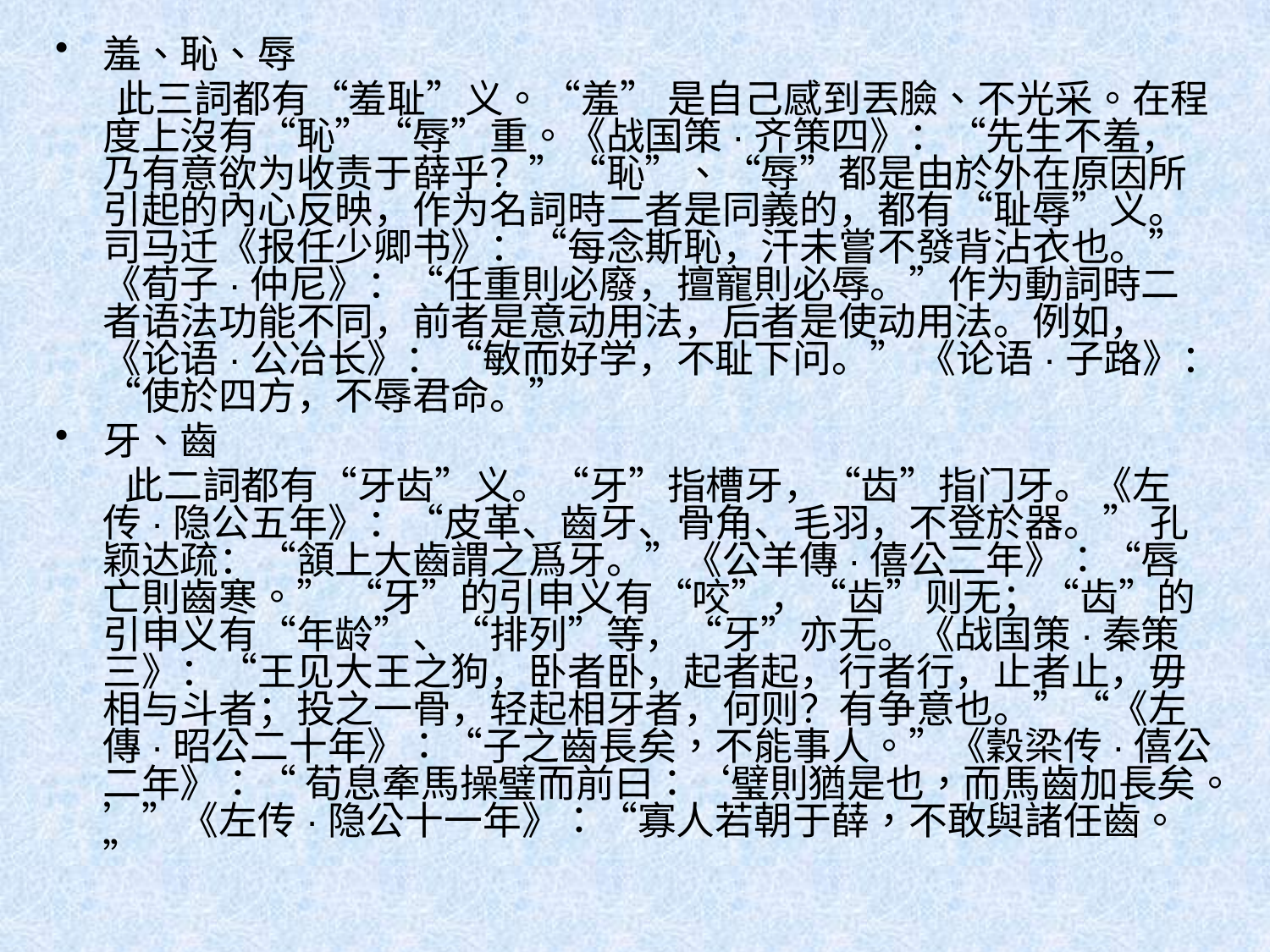

羞、恥、辱
      此三詞都有“羞耻”义。“羞” 是自己感到丟臉、不光采。在程度上沒有“恥”“辱”重。《战国策·齐策四》：“先生不羞，乃有意欲为收责于薛乎？”“恥”、“辱”都是由於外在原因所引起的內心反映，作为名詞時二者是同義的，都有“耻辱”义。司马迁《报任少卿书》：“每念斯恥，汗未嘗不發背沾衣也。”《荀子·仲尼》：“任重則必廢，擅寵則必辱。”作为動詞時二者语法功能不同，前者是意动用法，后者是使动用法。例如，《论语·公冶长》：“敏而好学，不耻下问。” 《论语·子路》：“使於四方，不辱君命。”
牙、齒
       此二詞都有“牙齿”义。“牙”指槽牙，“齿”指门牙。《左传·隐公五年》：“皮革、齒牙、骨角、毛羽，不登於器。” 孔颖达疏：“頷上大齒謂之爲牙。”《公羊傳·僖公二年》：“唇亡則齒寒。” “牙”的引申义有“咬”，“齿”则无；“齿”的引申义有“年龄”、“排列”等，“牙”亦无。《战国策·秦策三》：“王见大王之狗，卧者卧，起者起，行者行，止者止，毋相与斗者；投之一骨，轻起相牙者，何则？有争意也。”“《左傳·昭公二十年》：“子之齒長矣，不能事人。”《穀梁传·僖公二年》：“ 荀息牽馬操璧而前曰：‘璧則猶是也，而馬齒加長矣。’”《左传·隐公十一年》：“寡人若朝于薛，不敢與諸任齒。”